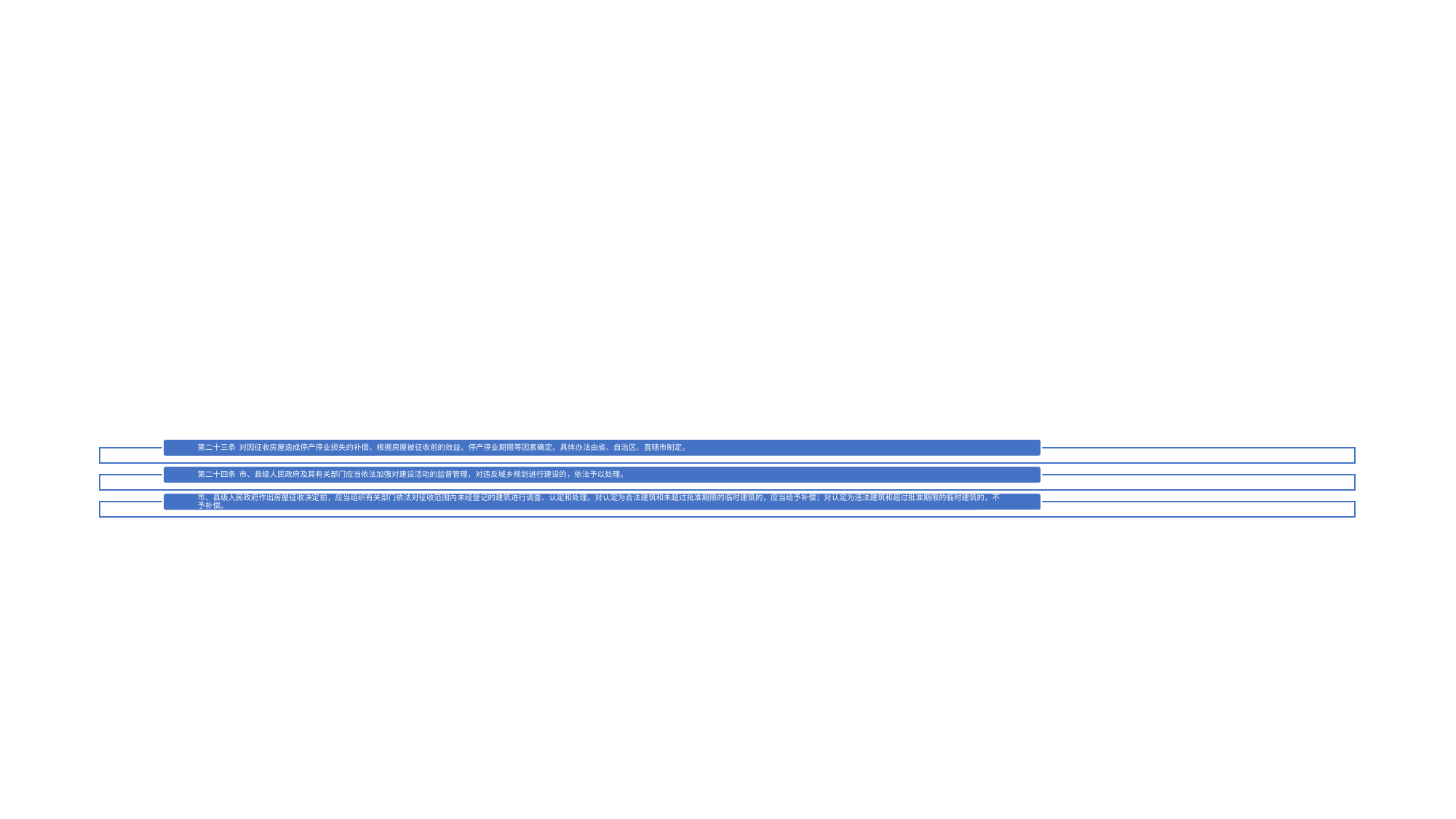

#
第二十三条  对因征收房屋造成停产停业损失的补偿，根据房屋被征收前的效益、停产停业期限等因素确定。具体办法由省、自治区、直辖市制定。
第二十四条  市、县级人民政府及其有关部门应当依法加强对建设活动的监督管理，对违反城乡规划进行建设的，依法予以处理。
市、县级人民政府作出房屋征收决定前，应当组织有关部门依法对征收范围内未经登记的建筑进行调查、认定和处理。对认定为合法建筑和未超过批准期限的临时建筑的，应当给予补偿；对认定为违法建筑和超过批准期限的临时建筑的，不予补偿。